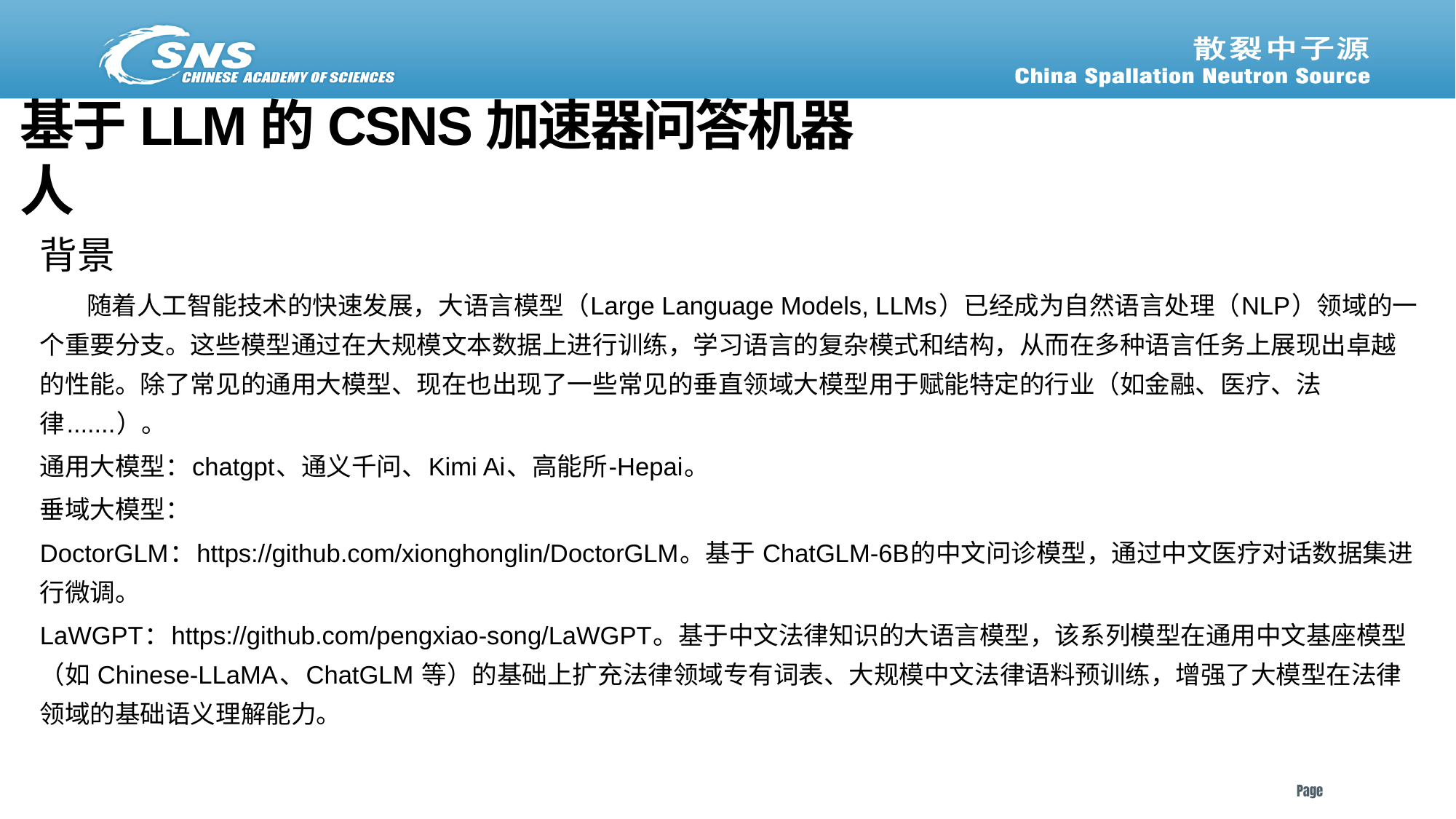

# 基于LLM的CSNS加速器问答机器人
背景
        随着人工智能技术的快速发展，大语言模型（Large Language Models, LLMs）已经成为自然语言处理（NLP）领域的一个重要分支。这些模型通过在大规模文本数据上进行训练，学习语言的复杂模式和结构，从而在多种语言任务上展现出卓越的性能。除了常见的通用大模型、现在也出现了一些常见的垂直领域大模型用于赋能特定的行业（如金融、医疗、法律.......）。
通用大模型：chatgpt、通义千问、Kimi Ai、高能所-Hepai。
垂域大模型：
DoctorGLM：https://github.com/xionghonglin/DoctorGLM。基于 ChatGLM-6B的中文问诊模型，通过中文医疗对话数据集进行微调。
LaWGPT：https://github.com/pengxiao-song/LaWGPT。基于中文法律知识的大语言模型，该系列模型在通用中文基座模型（如 Chinese-LLaMA、ChatGLM 等）的基础上扩充法律领域专有词表、大规模中文法律语料预训练，增强了大模型在法律领域的基础语义理解能力。